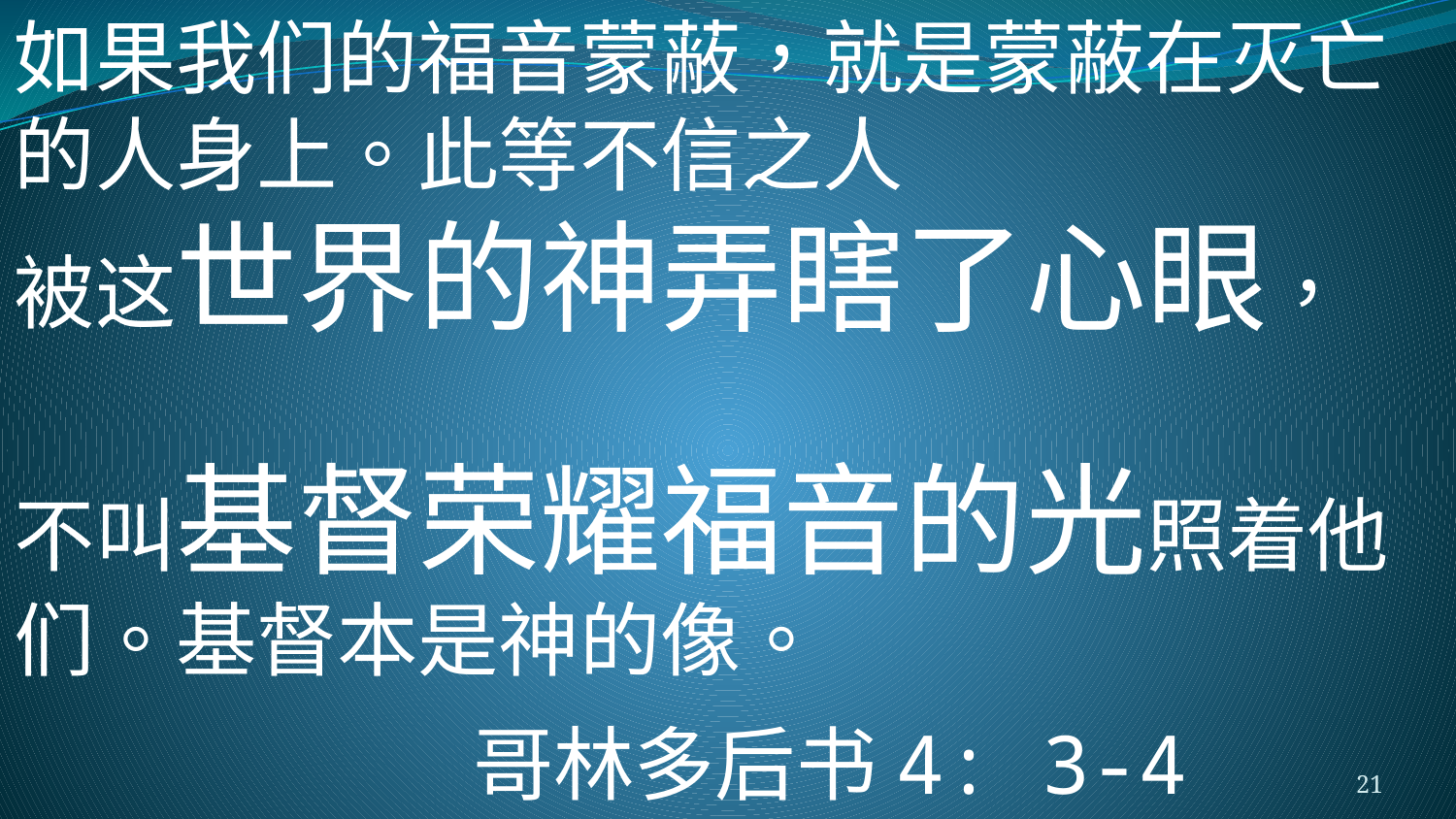

如果我们的福音蒙蔽，就是蒙蔽在灭亡的人身上。此等不信之人
被这世界的神弄瞎了心眼，

不叫基督荣耀福音的光照着他们。基督本是神的像。

哥林多后书4: 3-4
21